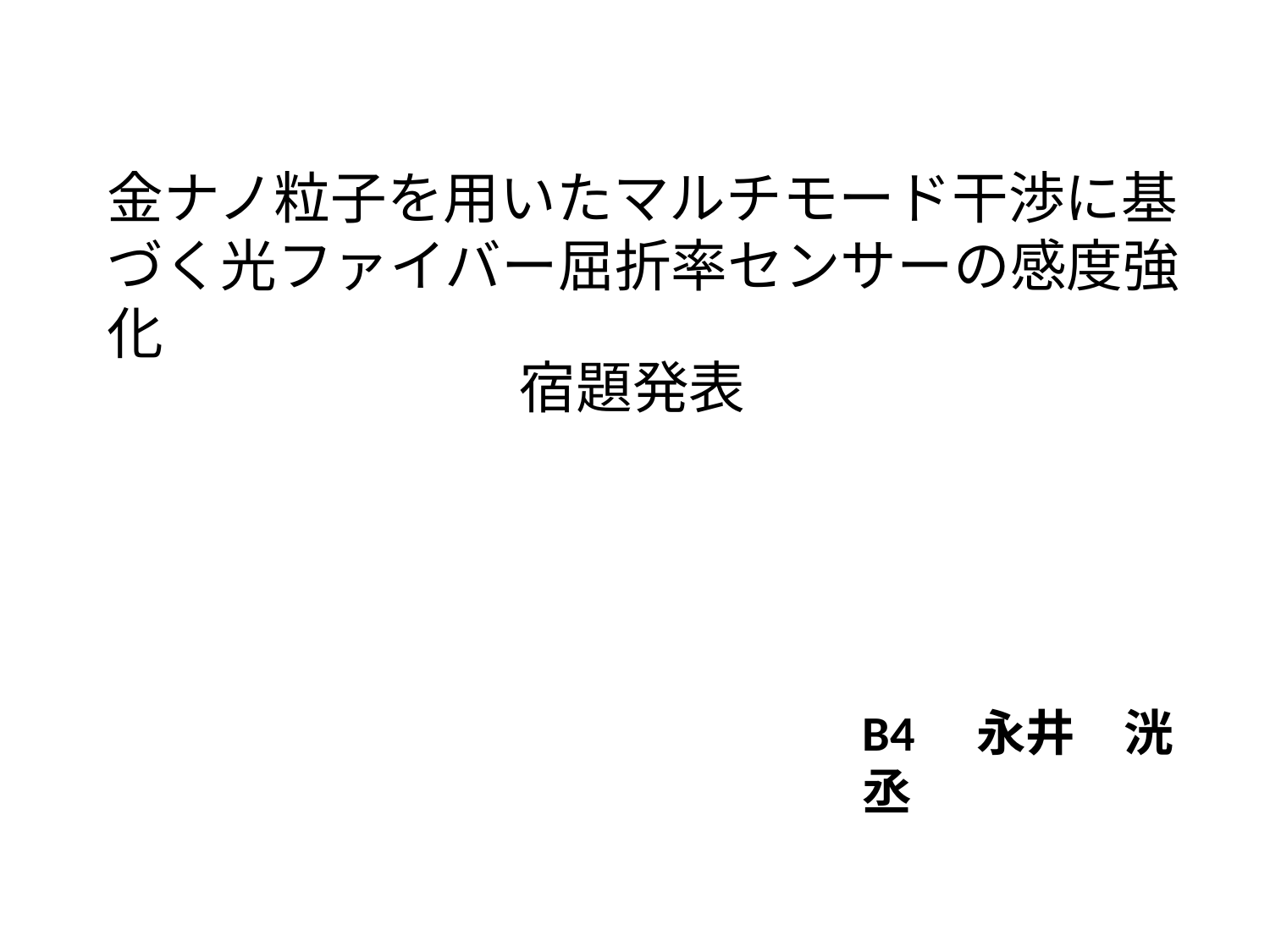

金ナノ粒子を用いたマルチモード干渉に基づく光ファイバー屈折率センサーの感度強化
宿題発表
B4　永井　洸丞